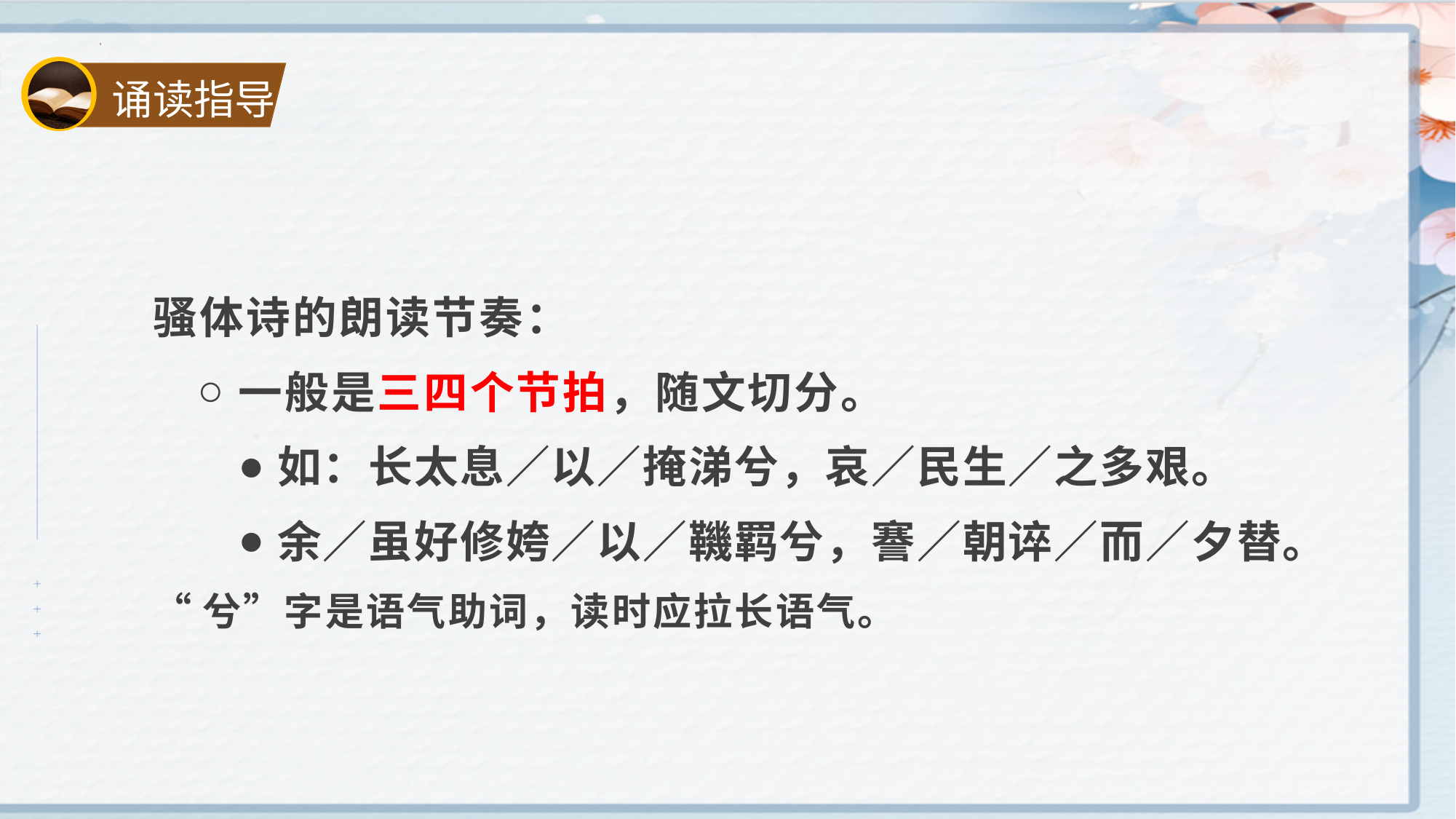

诵读指导

骚体诗的朗读节奏：
一般是三四个节拍，随文切分。
如：长太息／以／掩涕兮，哀／民生／之多艰。
余／虽好修姱／以／鞿羁兮，謇／朝谇／而／夕替。
“兮”字是语气助词，读时应拉长语气。